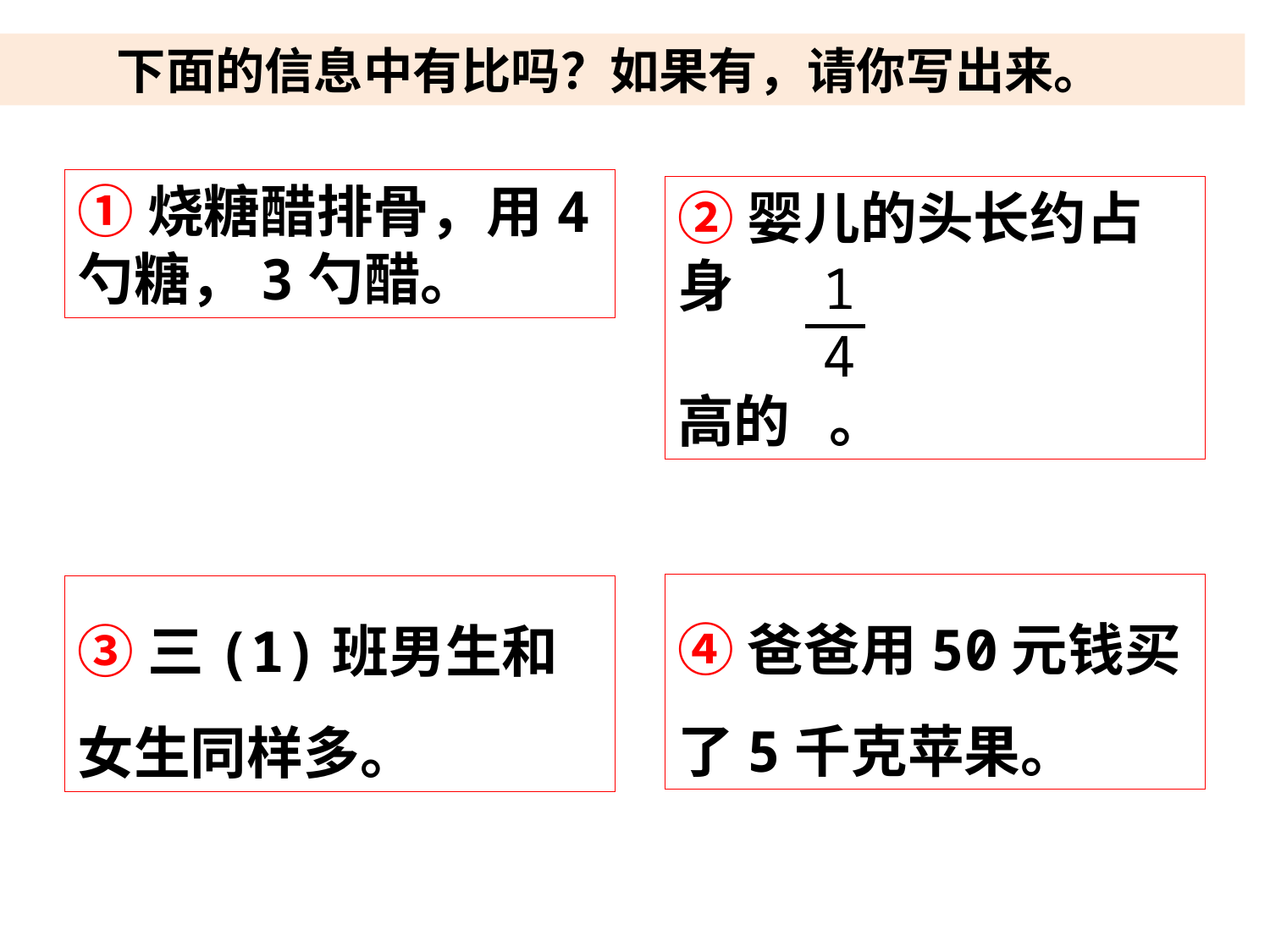

下面的信息中有比吗？如果有，请你写出来。
①烧糖醋排骨，用4勺糖，3勺醋。
②婴儿的头长约占身
高的   。
1
4
④爸爸用50元钱买了5千克苹果。
③三(1)班男生和女生同样多。